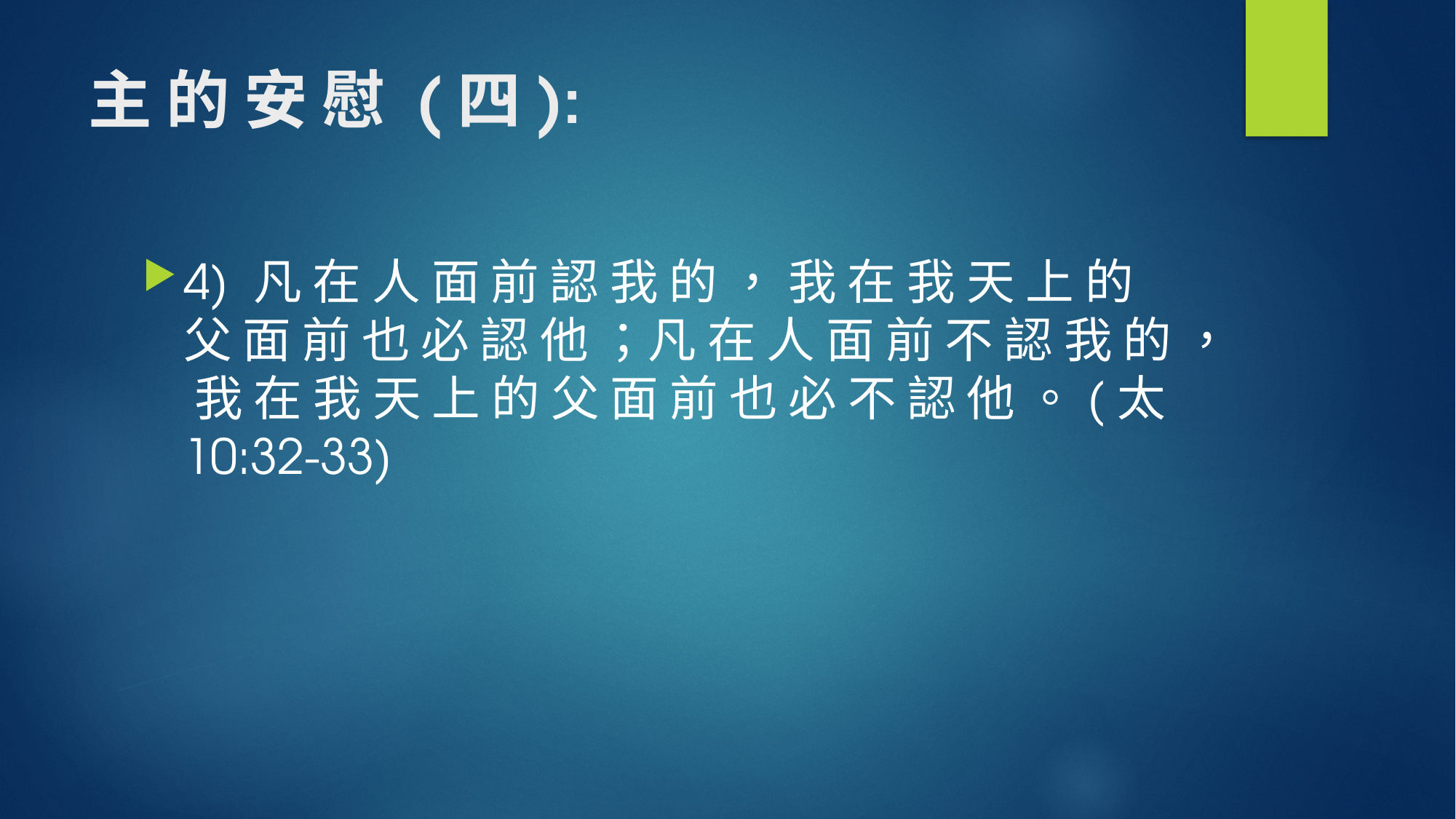

# 主 的 安 慰 (四):
4) 凡 在 人 面 前 認 我 的 ， 我 在 我 天 上 的 父 面 前 也 必 認 他 ；凡 在 人 面 前 不 認 我 的 ， 我 在 我 天 上 的 父 面 前 也 必 不 認 他 。(太10:32-33)